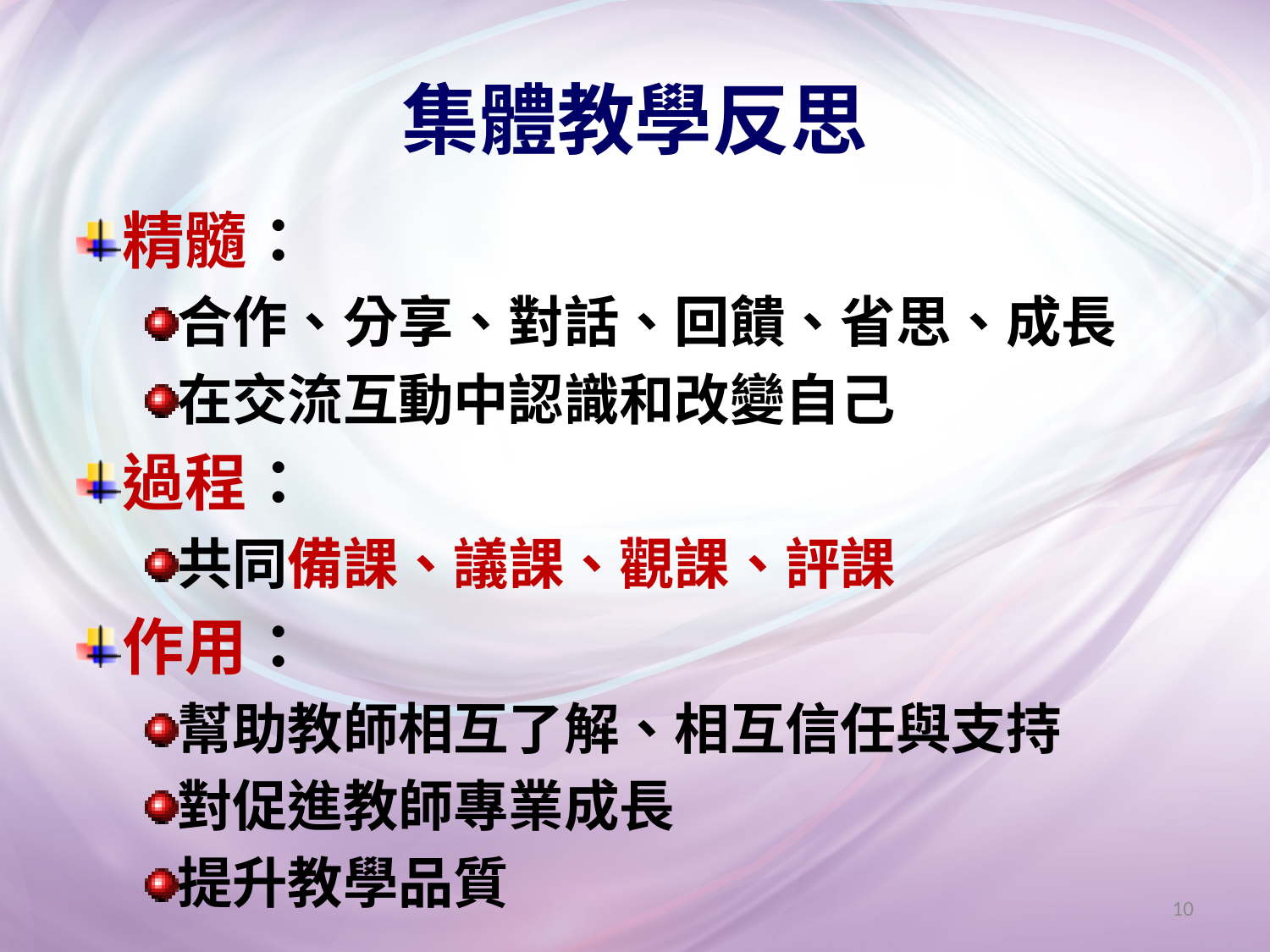

# 集體教學反思
精髓：
合作、分享、對話、回饋、省思、成長
在交流互動中認識和改變自己
過程：
共同備課、議課、觀課、評課
作用：
幫助教師相互了解、相互信任與支持
對促進教師專業成長
提升教學品質

10